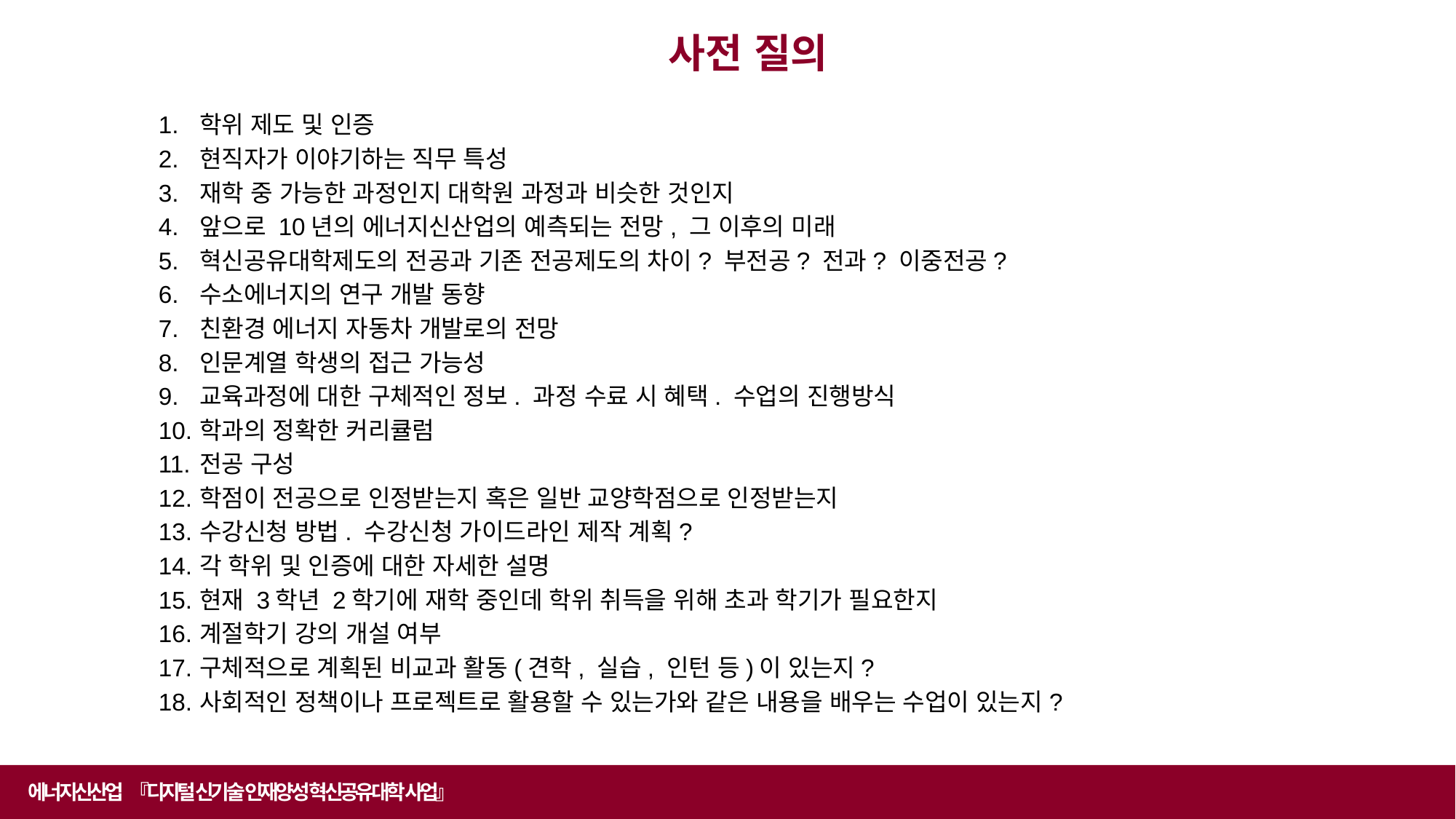

사전 질의
학위 제도 및 인증
현직자가 이야기하는 직무 특성
재학 중 가능한 과정인지 대학원 과정과 비슷한 것인지
앞으로 10년의 에너지신산업의 예측되는 전망, 그 이후의 미래
혁신공유대학제도의 전공과 기존 전공제도의 차이? 부전공? 전과? 이중전공?
수소에너지의 연구 개발 동향
친환경 에너지 자동차 개발로의 전망
인문계열 학생의 접근 가능성
교육과정에 대한 구체적인 정보. 과정 수료 시 혜택. 수업의 진행방식
학과의 정확한 커리큘럼
전공 구성
학점이 전공으로 인정받는지 혹은 일반 교양학점으로 인정받는지
수강신청 방법. 수강신청 가이드라인 제작 계획?
각 학위 및 인증에 대한 자세한 설명
현재 3학년 2학기에 재학 중인데 학위 취득을 위해 초과 학기가 필요한지
계절학기 강의 개설 여부
구체적으로 계획된 비교과 활동(견학, 실습, 인턴 등)이 있는지?
사회적인 정책이나 프로젝트로 활용할 수 있는가와 같은 내용을 배우는 수업이 있는지?